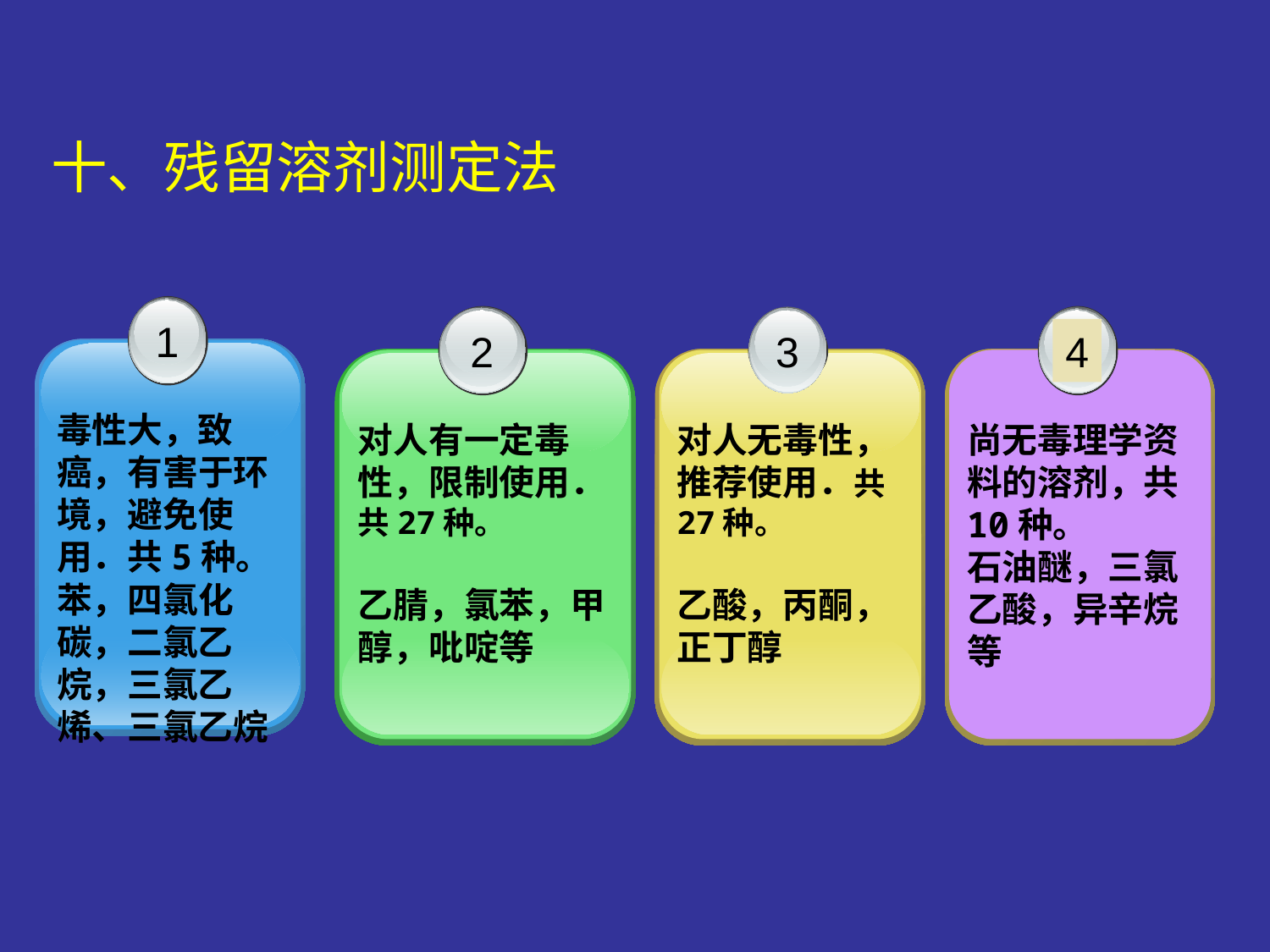

十、残留溶剂测定法

1

毒性大，致癌，有害于环境，避免使用．共5种。苯，四氯化碳，二氯乙烷，三氯乙烯、三氯乙烷

2

对人有一定毒性，限制使用．共27种。

乙腈，氯苯，甲醇，吡啶等

4

尚无毒理学资料的溶剂，共10种。
石油醚，三氯乙酸，异辛烷等

3

对人无毒性，推荐使用．共27种。

乙酸，丙酮，正丁醇